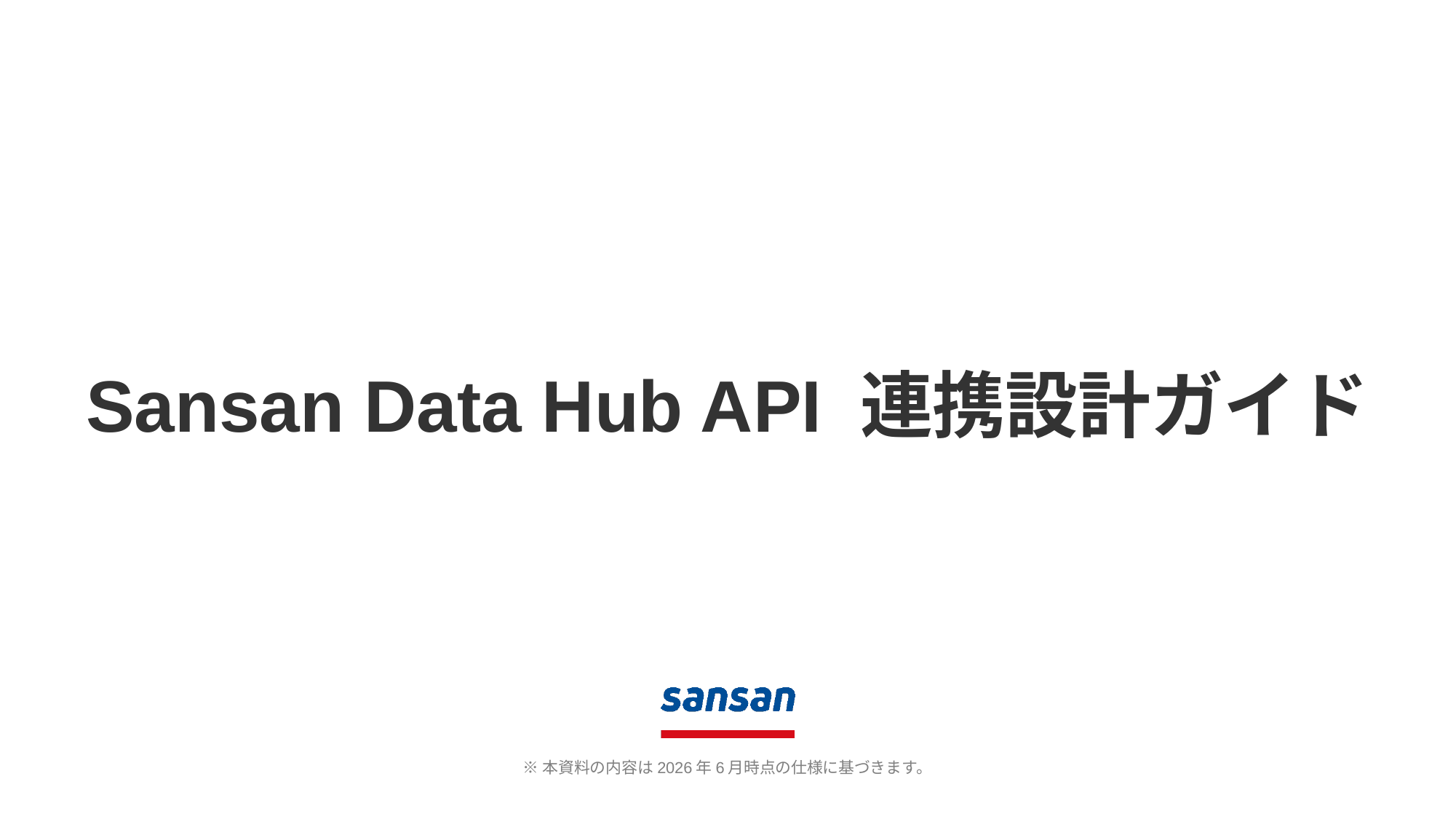

# Sansan Data Hub API 連携設計ガイド
※本資料の内容は2026年6月時点の仕様に基づきます。